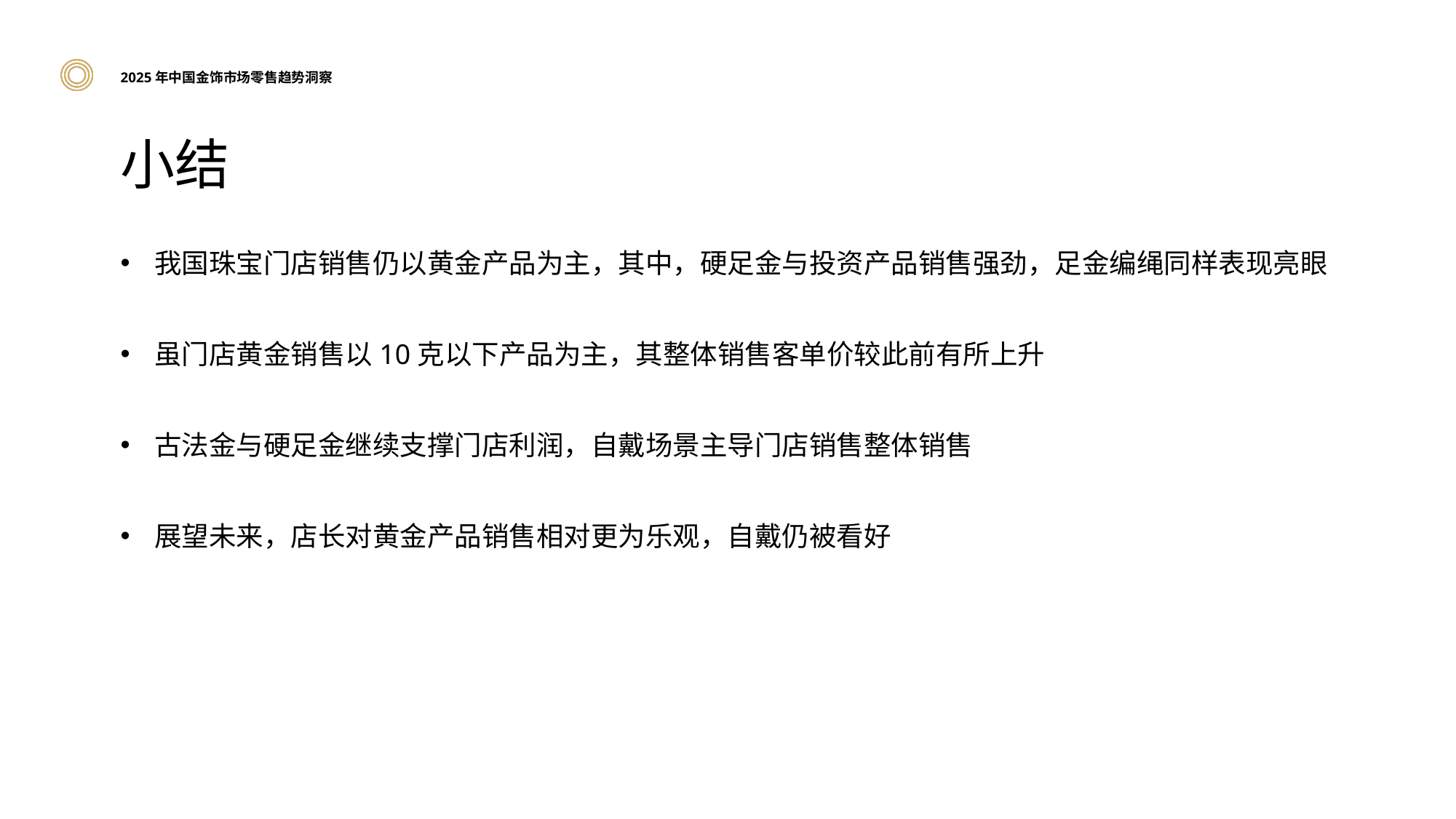

2025年中国金饰市场零售趋势洞察
# 小结
我国珠宝门店销售仍以黄金产品为主，其中，硬足金与投资产品销售强劲，足金编绳同样表现亮眼

虽门店黄金销售以10克以下产品为主，其整体销售客单价较此前有所上升

古法金与硬足金继续支撑门店利润，自戴场景主导门店销售整体销售

展望未来，店长对黄金产品销售相对更为乐观，自戴仍被看好